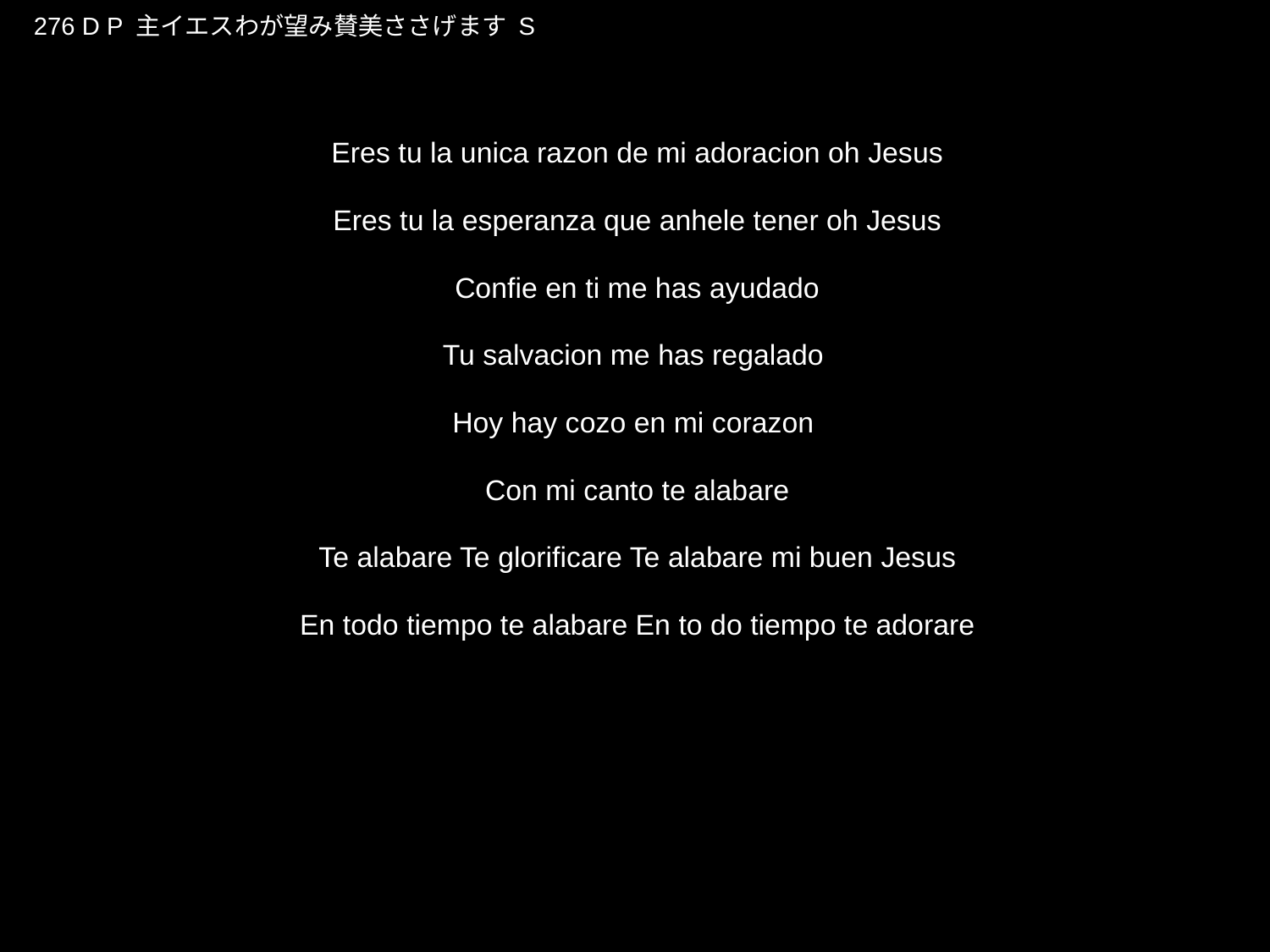

しゅいえすわがのぞみさんびささげます
★P
276 D P 主イエスわが望み賛美ささげます S
★３
Eres tu la unica razon de mi adoracion oh Jesus
Eres tu la esperanza que anhele tener oh Jesus
Confie en ti me has ayudado
Tu salvacion me has regalado
Hoy hay cozo en mi corazon
Con mi canto te alabare
Te alabare Te glorificare Te alabare mi buen Jesus
En todo tiempo te alabare En to do tiempo te adorare